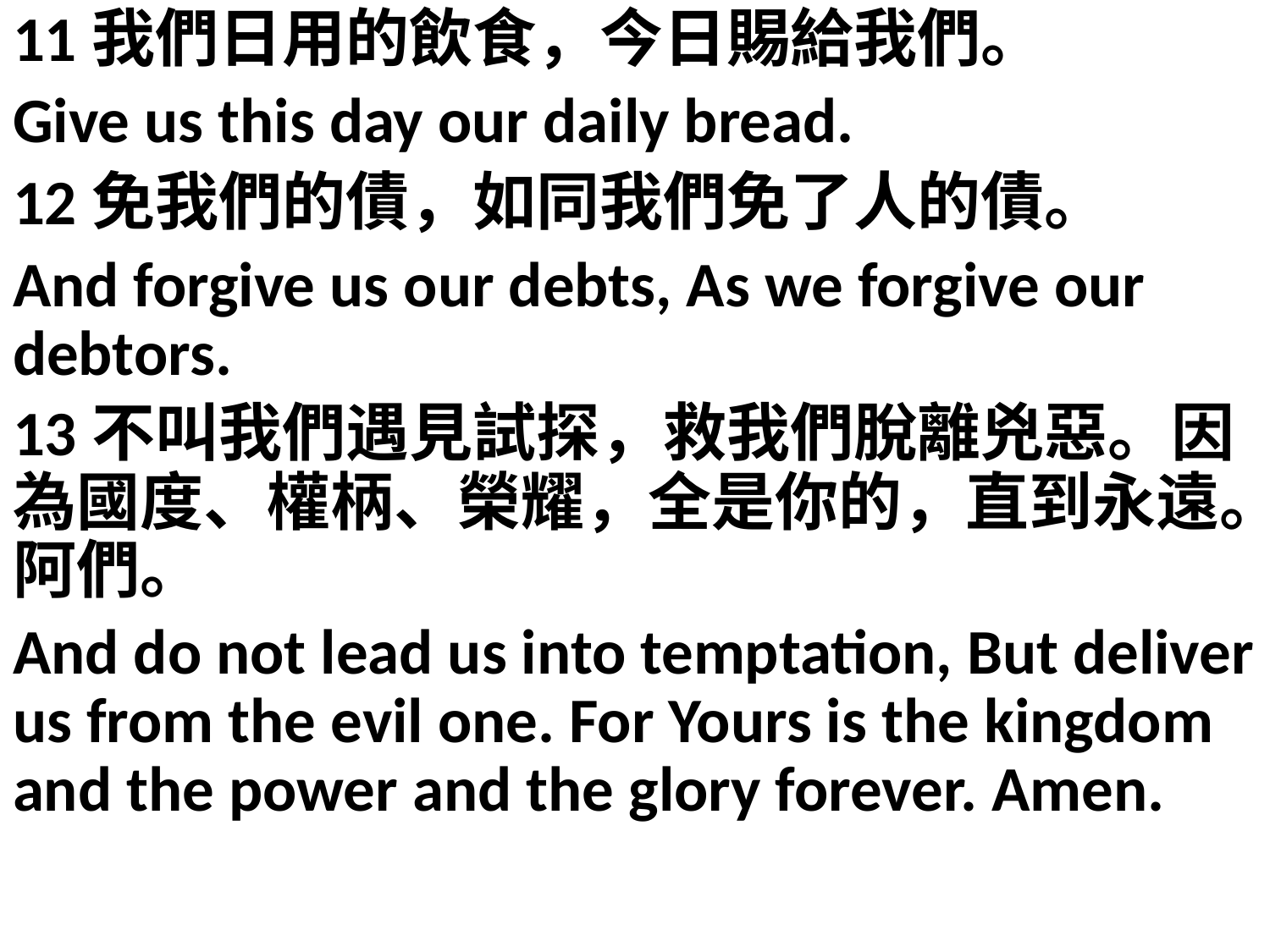

11我們日用的飲食，今日賜給我們。
Give us this day our daily bread.
12免我們的債，如同我們免了人的債。
And forgive us our debts, As we forgive our debtors.
13不叫我們遇見試探，救我們脫離兇惡。因為國度、權柄、榮耀，全是你的，直到永遠。阿們。
And do not lead us into temptation, But deliver us from the evil one. For Yours is the kingdom and the power and the glory forever. Amen.